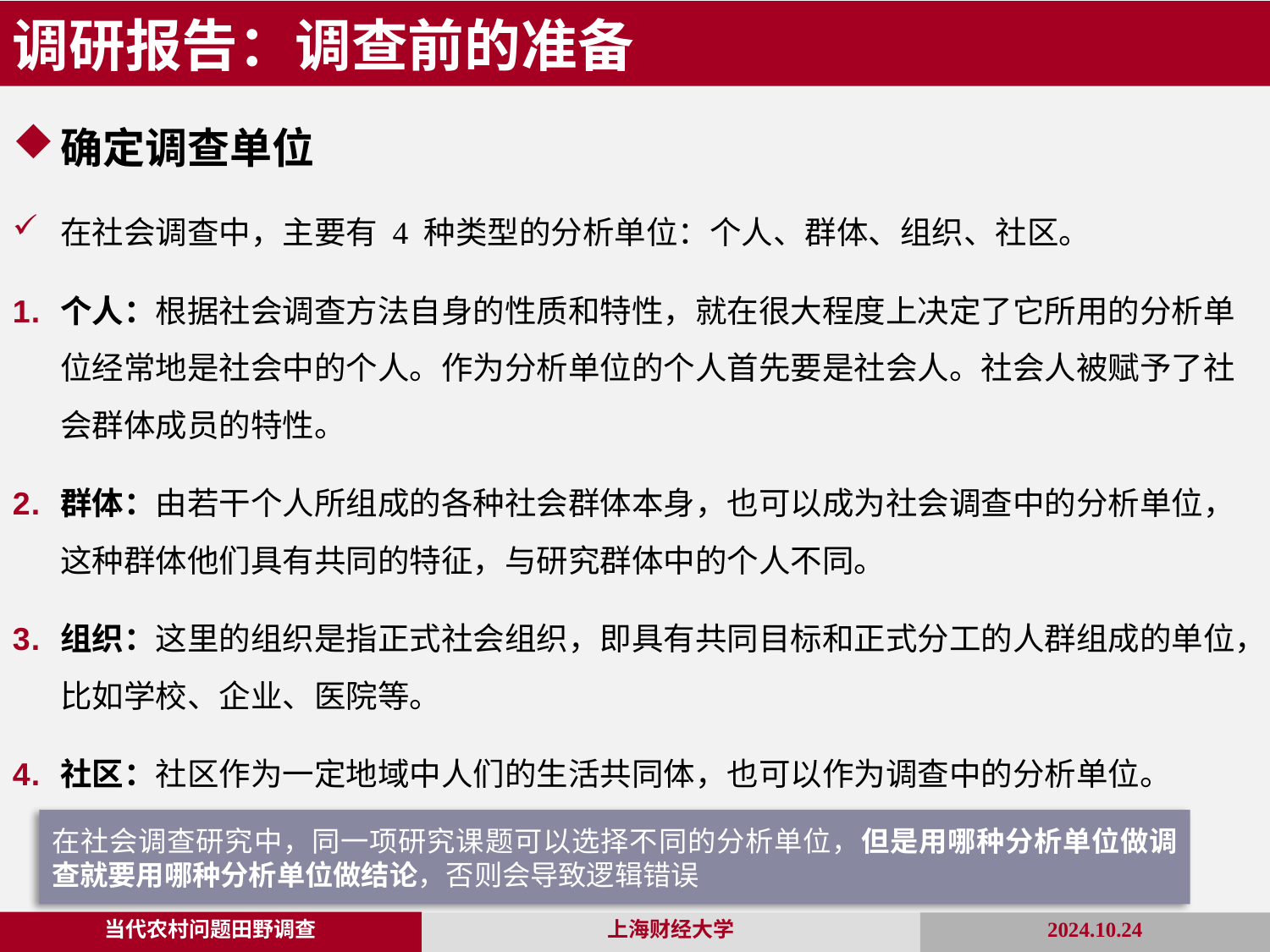

调研报告：调查前的准备
确定调查单位
在社会调查中，主要有 4 种类型的分析单位：个人、群体、组织、社区。
个人：根据社会调查方法自身的性质和特性，就在很大程度上决定了它所用的分析单位经常地是社会中的个人。作为分析单位的个人首先要是社会人。社会人被赋予了社会群体成员的特性。
群体：由若干个人所组成的各种社会群体本身，也可以成为社会调查中的分析单位，这种群体他们具有共同的特征，与研究群体中的个人不同。
组织：这里的组织是指正式社会组织，即具有共同目标和正式分工的人群组成的单位，比如学校、企业、医院等。
社区：社区作为一定地域中人们的生活共同体，也可以作为调查中的分析单位。
在社会调查研究中，同一项研究课题可以选择不同的分析单位，但是用哪种分析单位做调查就要用哪种分析单位做结论，否则会导致逻辑错误
当代农村问题田野调查
2024.10.24
上海财经大学